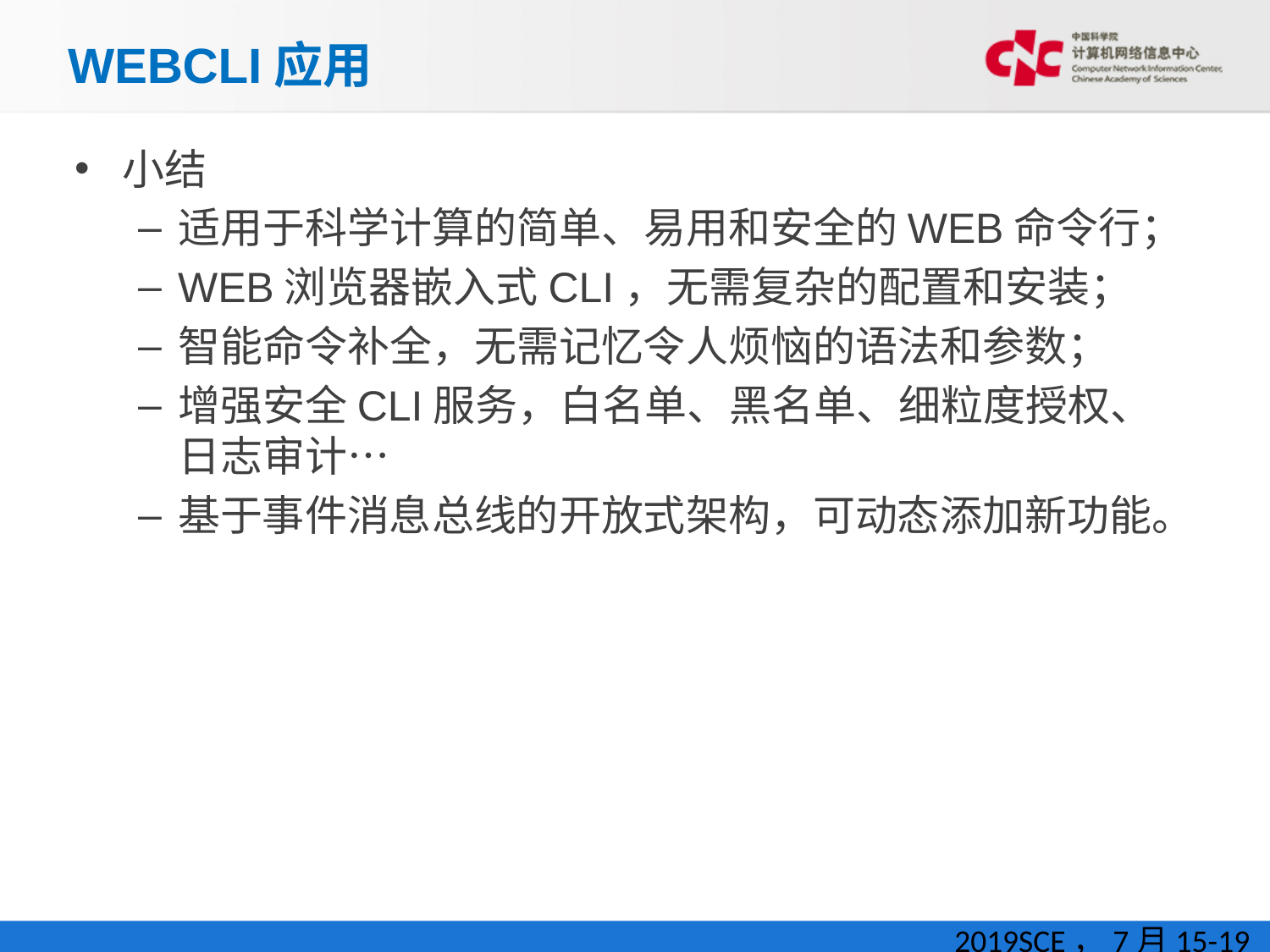

# WEBCLI应用
小结
适用于科学计算的简单、易用和安全的WEB命令行；
WEB浏览器嵌入式CLI，无需复杂的配置和安装；
智能命令补全，无需记忆令人烦恼的语法和参数；
增强安全CLI服务，白名单、黑名单、细粒度授权、日志审计…
基于事件消息总线的开放式架构，可动态添加新功能。